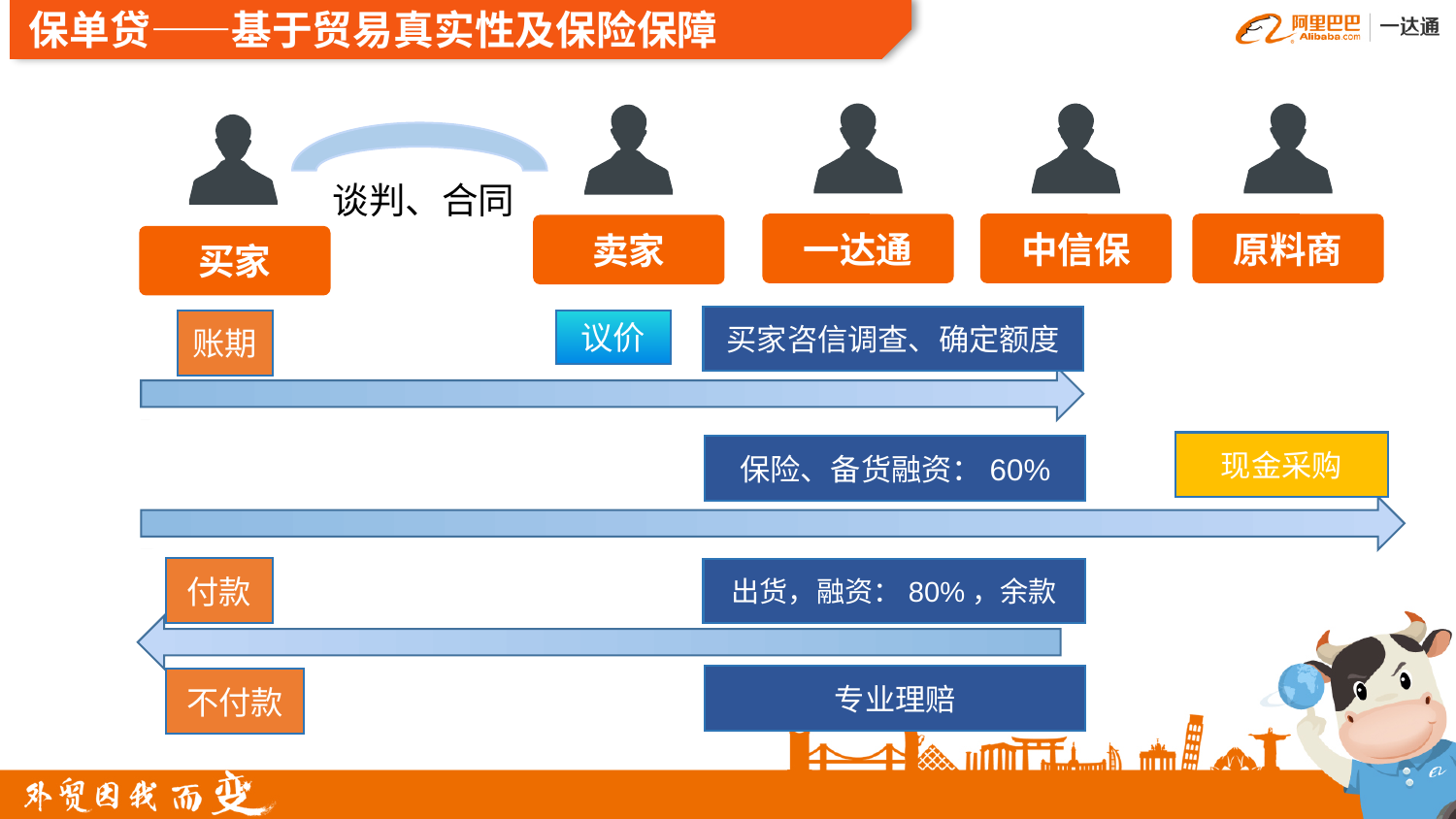

保单贷——基于贸易真实性及保险保障

谈判、合同

中信保
一达通
原料商
卖家
买家
买家咨信调查、确定额度
议价
账期
现金采购
保险、备货融资：60%
付款
出货，融资：80%，余款
专业理赔
不付款